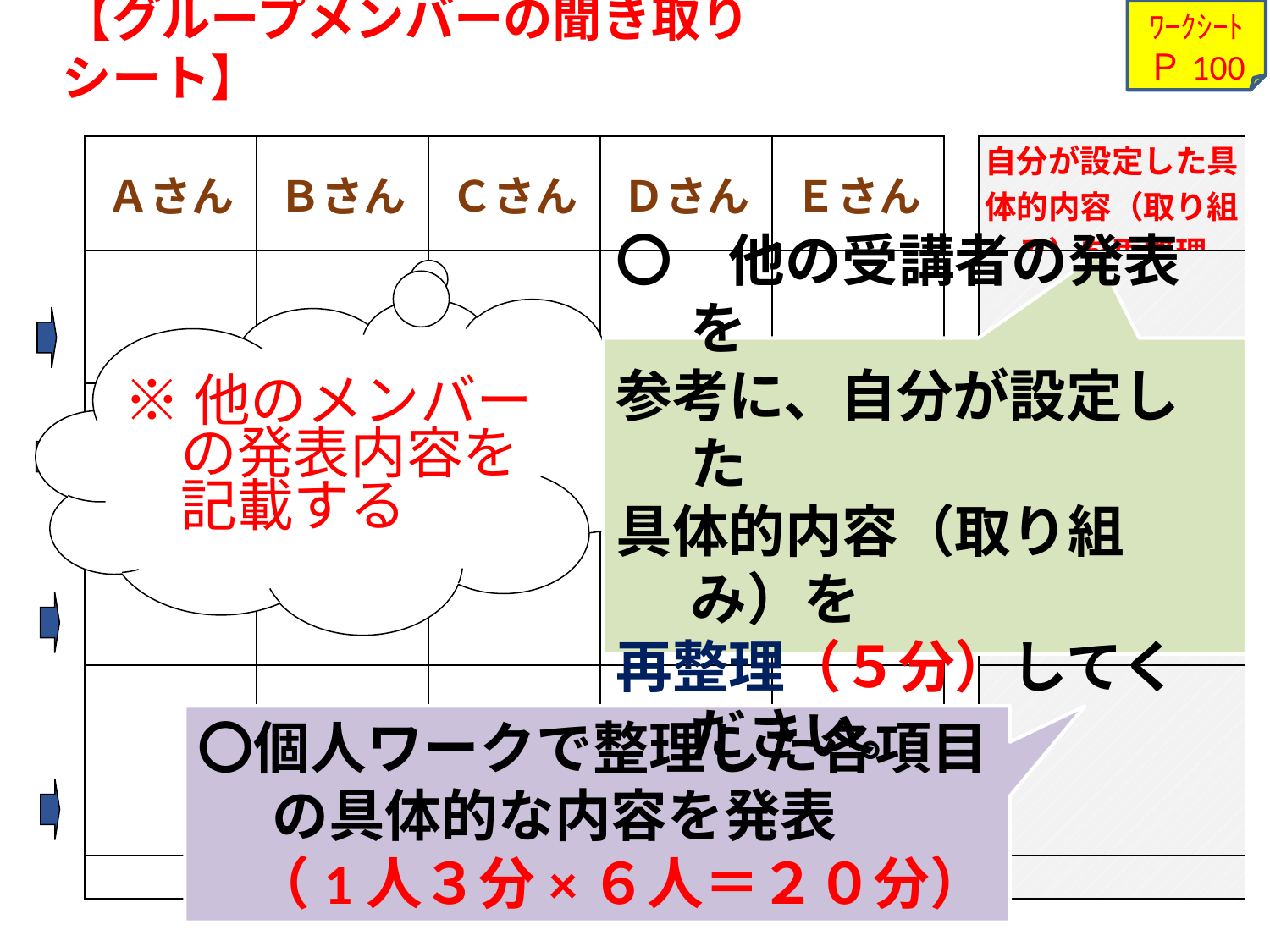

ﾜｰｸｼｰﾄ
Ｐ100
【グループメンバーの聞き取りシート】
| Ａさん | Ｂさん | Ｃさん | Ｄさん | Ｅさん |  | 自分が設定した具体的内容（取り組み）を再整理 |
| --- | --- | --- | --- | --- | --- | --- |
|  |  |  |  |  |  |  |
|  |  |  |  |  |  |  |
|  |  |  |  |  |  |  |
|  |  |  |  |  |  |  |
|  |  |  |  |  |  |  |
※他のメンバー
　の発表内容を
　記載する

〇　他の受講者の発表を
参考に、自分が設定した
具体的内容（取り組み）を
再整理（５分）してください。

〇個人ワークで整理した各項目の具体的な内容を発表
　（1人３分×６人＝２０分）